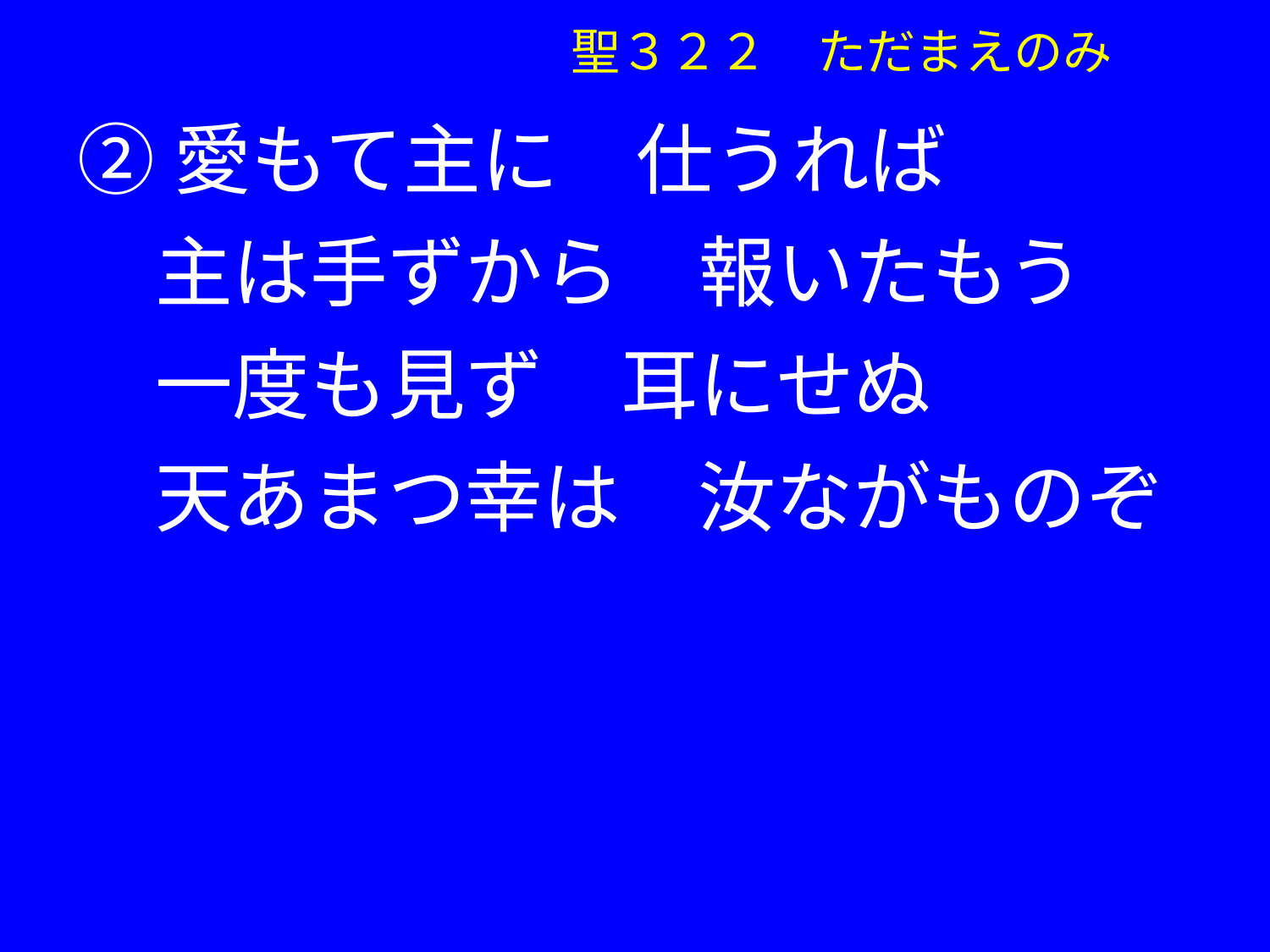

聖３２２　ただまえのみ
②愛もて主に　仕うれば
　主は手ずから　報いたもう
　一度も見ず　耳にせぬ
　天あまつ幸は　汝ながものぞ